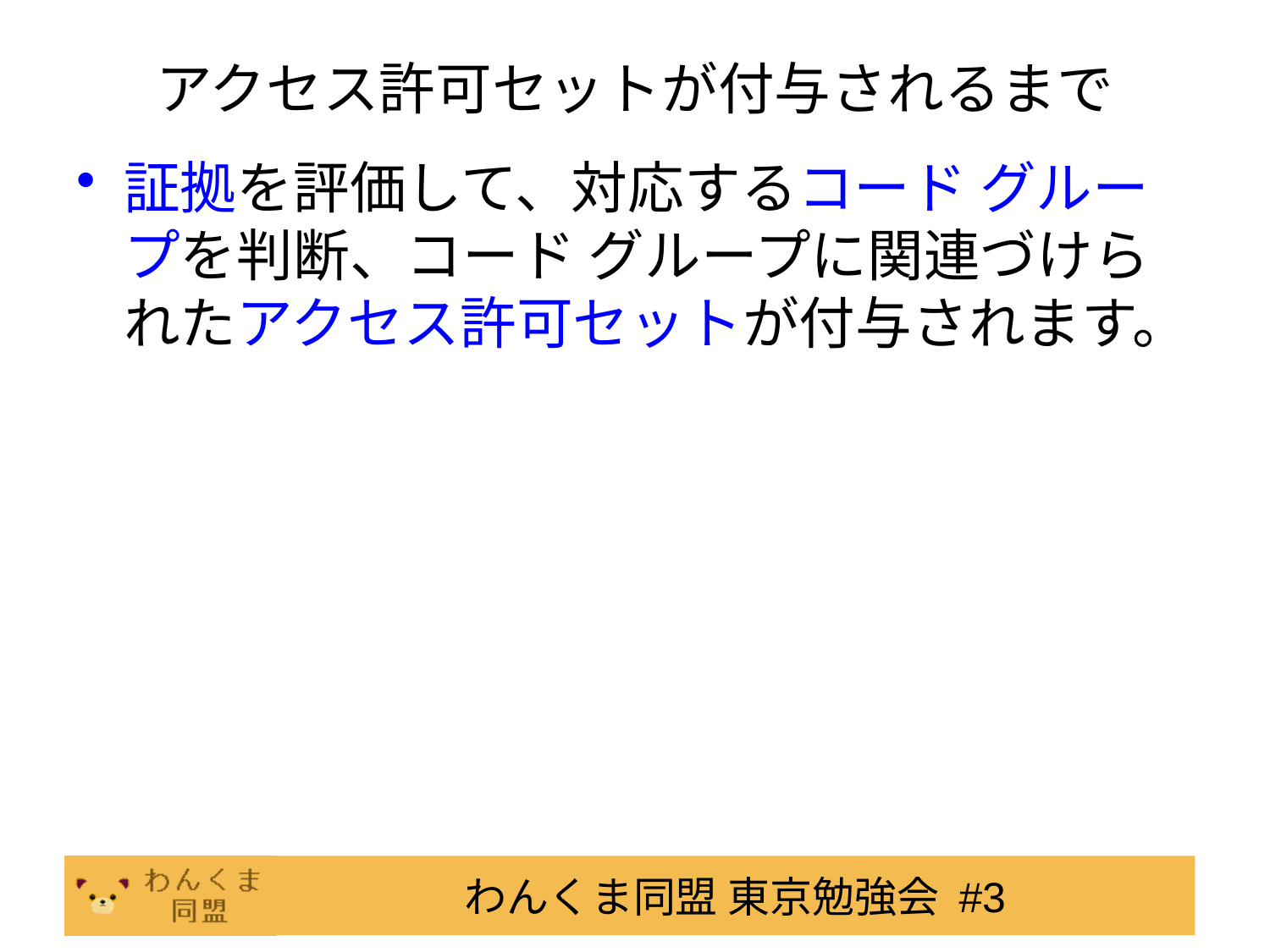

# アクセス許可セットが付与されるまで
証拠を評価して、対応するコード グループを判断、コード グループに関連づけられたアクセス許可セットが付与されます。